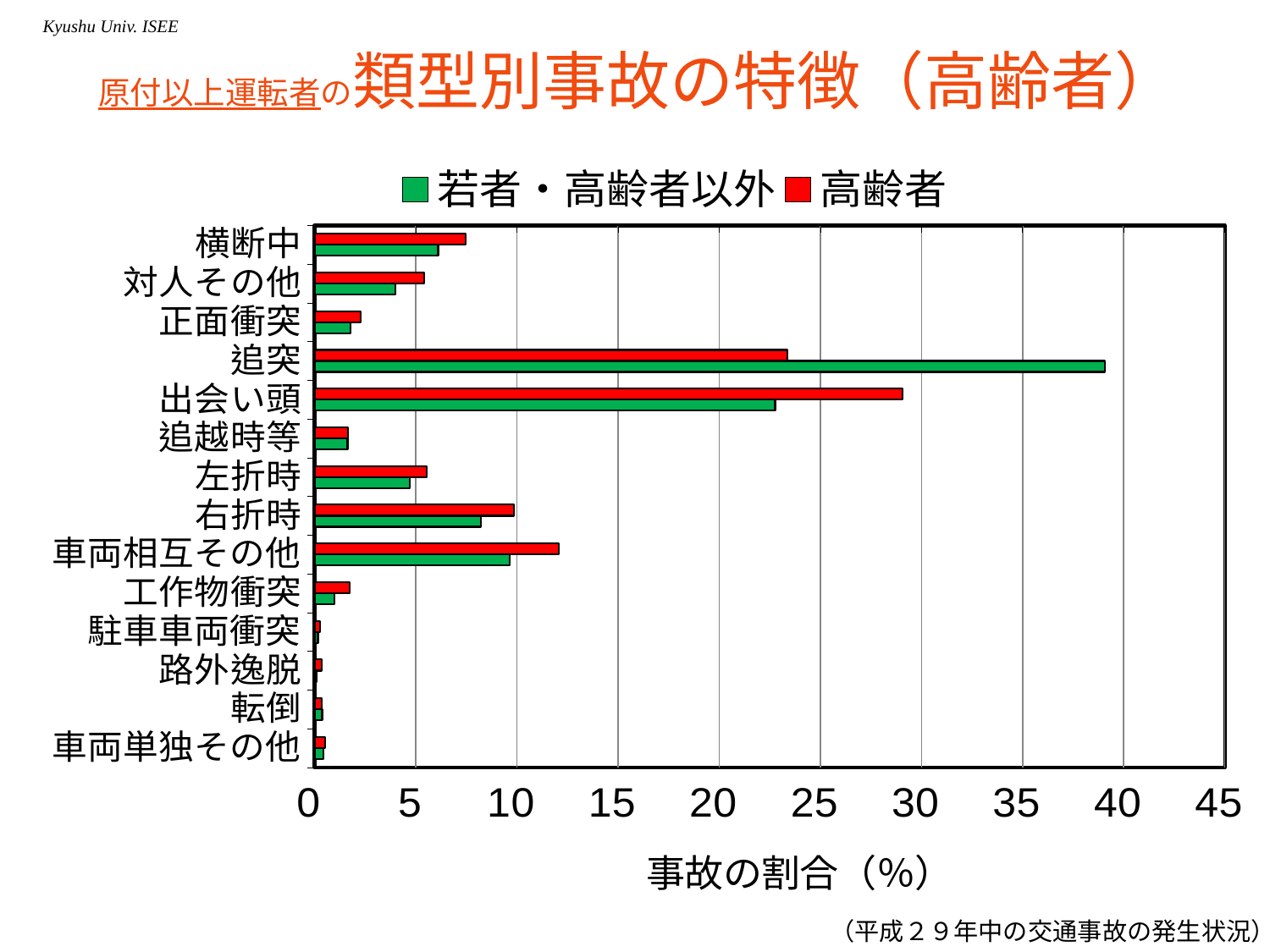

# 原付以上運転者の類型別事故の特徴（高齢者）

### Chart

| Category | 高齢者 | 若者・高齢者以外 |
|---|---|---|
| 横断中 | 7.479445717770254 | 6.112366673097594 |
| 対人その他 | 5.430325714405871 | 3.9853374858749278 |
| 正面衝突 | 2.273061799524781 | 1.7856158531543698 |
| 追突 | 23.389826944508695 | 39.08131907504892 |
| 出会い頭 | 29.054608154425214 | 22.77202822258358 |
| 追越時等 | 1.6538049077948567 | 1.634029710883885 |
| 左折時 | 5.543873667388607 | 4.6984813824656175 |
| 右折時 | 9.84607944151229 | 8.214935369181159 |
| 車両相互その他 | 12.06762411422083 | 9.660515944106054 |
| 工作物衝突 | 1.726349433311605 | 0.9701513105311027 |
| 駐車車両衝突 | 0.28912673213196793 | 0.16812281233635587 |
| 路外逸脱 | 0.36272262758374163 | 0.10335418791169418 |
| 転倒 | 0.36692810732384296 | 0.3803434115150346 |
| 車両単独その他 | 0.5130685282923649 | 0.4306424496320591 |
（平成２９年中の交通事故の発生状況）